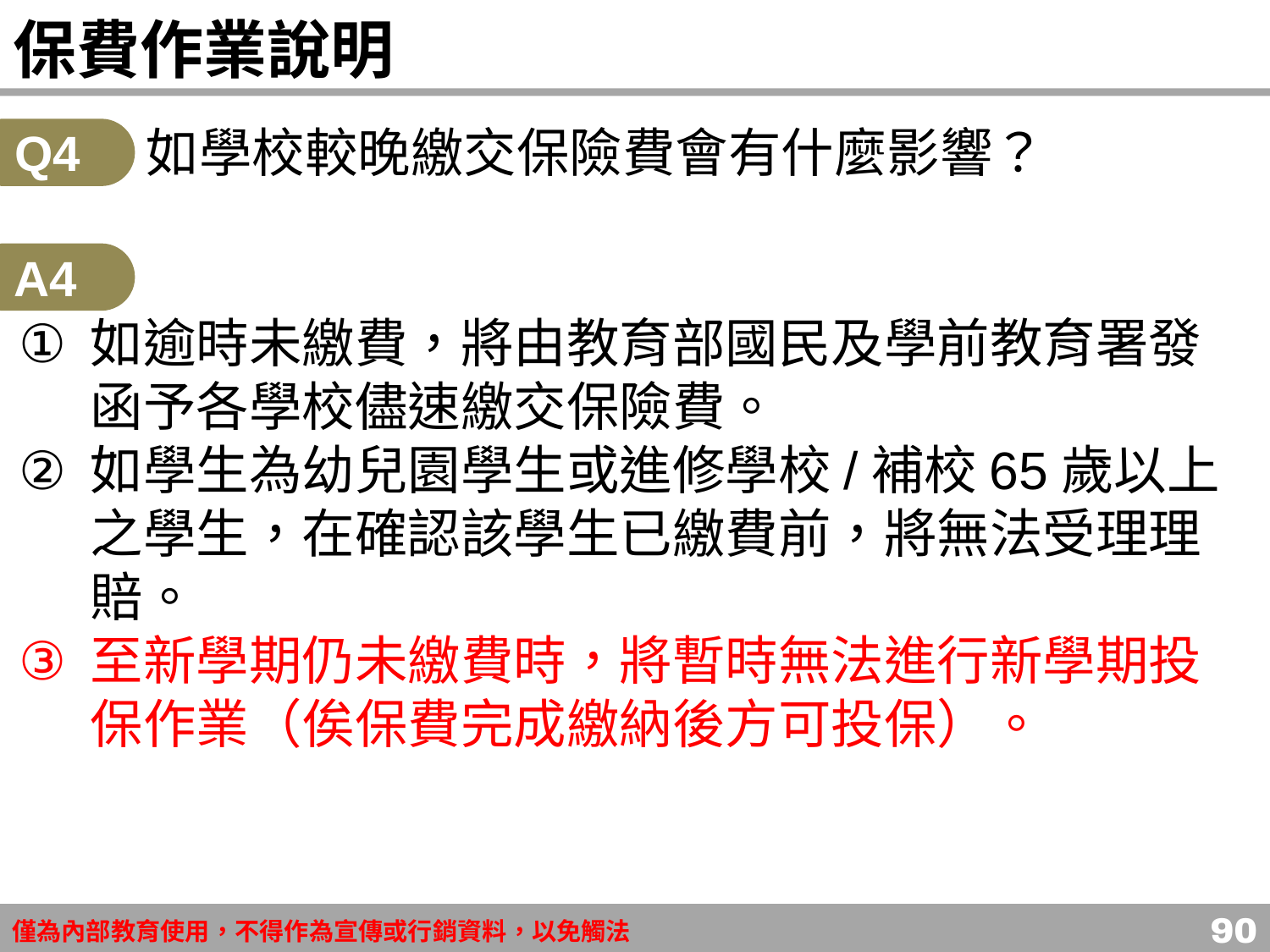

# 保費作業說明
Q10:如學校較晚繳交保險費會有什麼影響？

A10:
如逾時未繳費，將由教育部國民及學前教育署發函予各學校儘速繳交保險費。
如學生為幼兒園學生或進修學校/補校65歲以上之學生，在確認該學生已繳費前，將無法受理理賠。
至新學期仍未繳費時，將暫時無法進行新學期投保作業（俟保費完成繳納後方可投保）。

Q4

A4

90